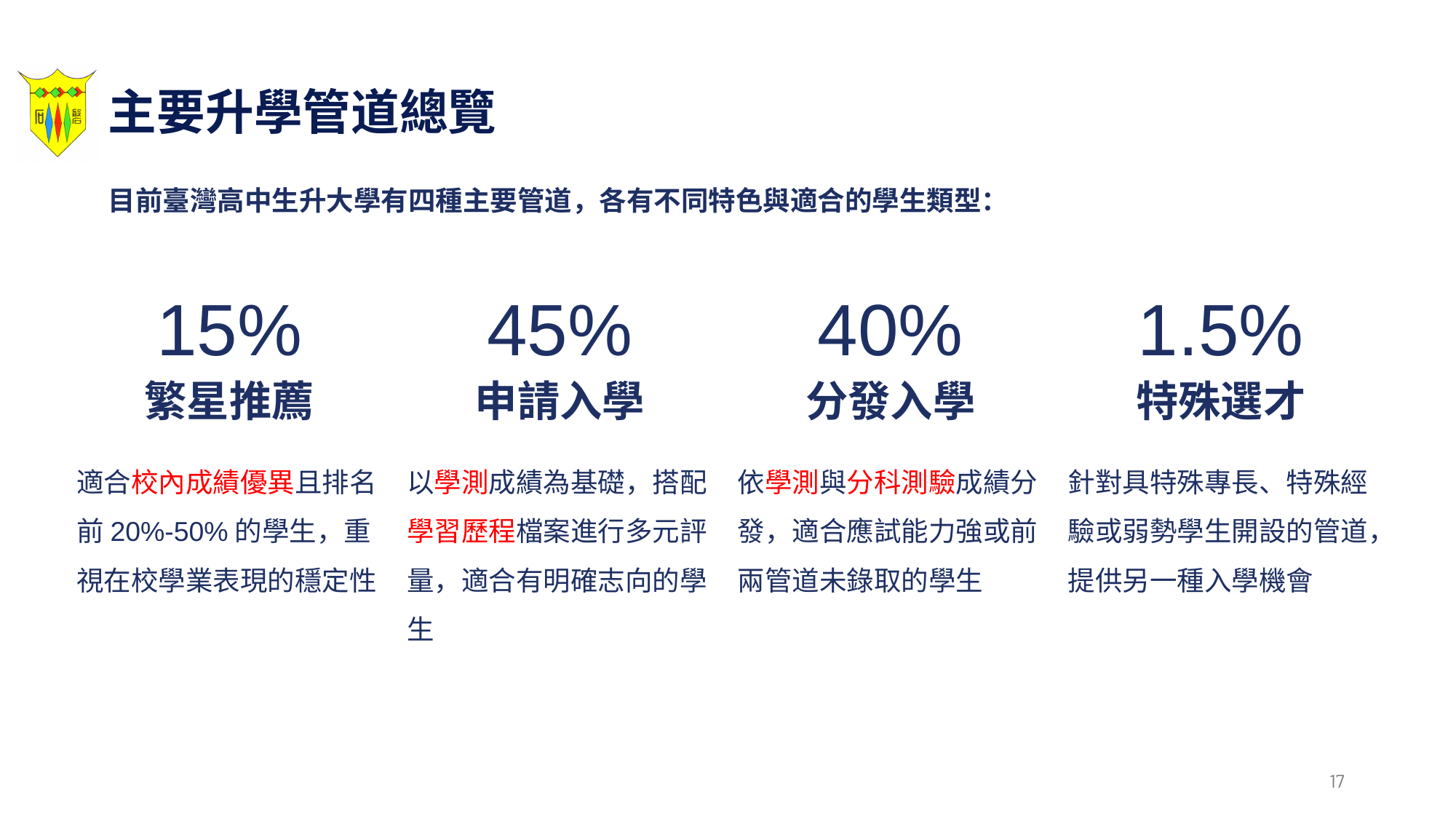

主要升學管道總覽
目前臺灣高中生升大學有四種主要管道，各有不同特色與適合的學生類型：
15%
45%
40%
1.5%
繁星推薦
申請入學
分發入學
特殊選才
適合校內成績優異且排名前20%-50%的學生，重視在校學業表現的穩定性
以學測成績為基礎，搭配學習歷程檔案進行多元評量，適合有明確志向的學生
依學測與分科測驗成績分發，適合應試能力強或前兩管道未錄取的學生
針對具特殊專長、特殊經驗或弱勢學生開設的管道，提供另一種入學機會
17